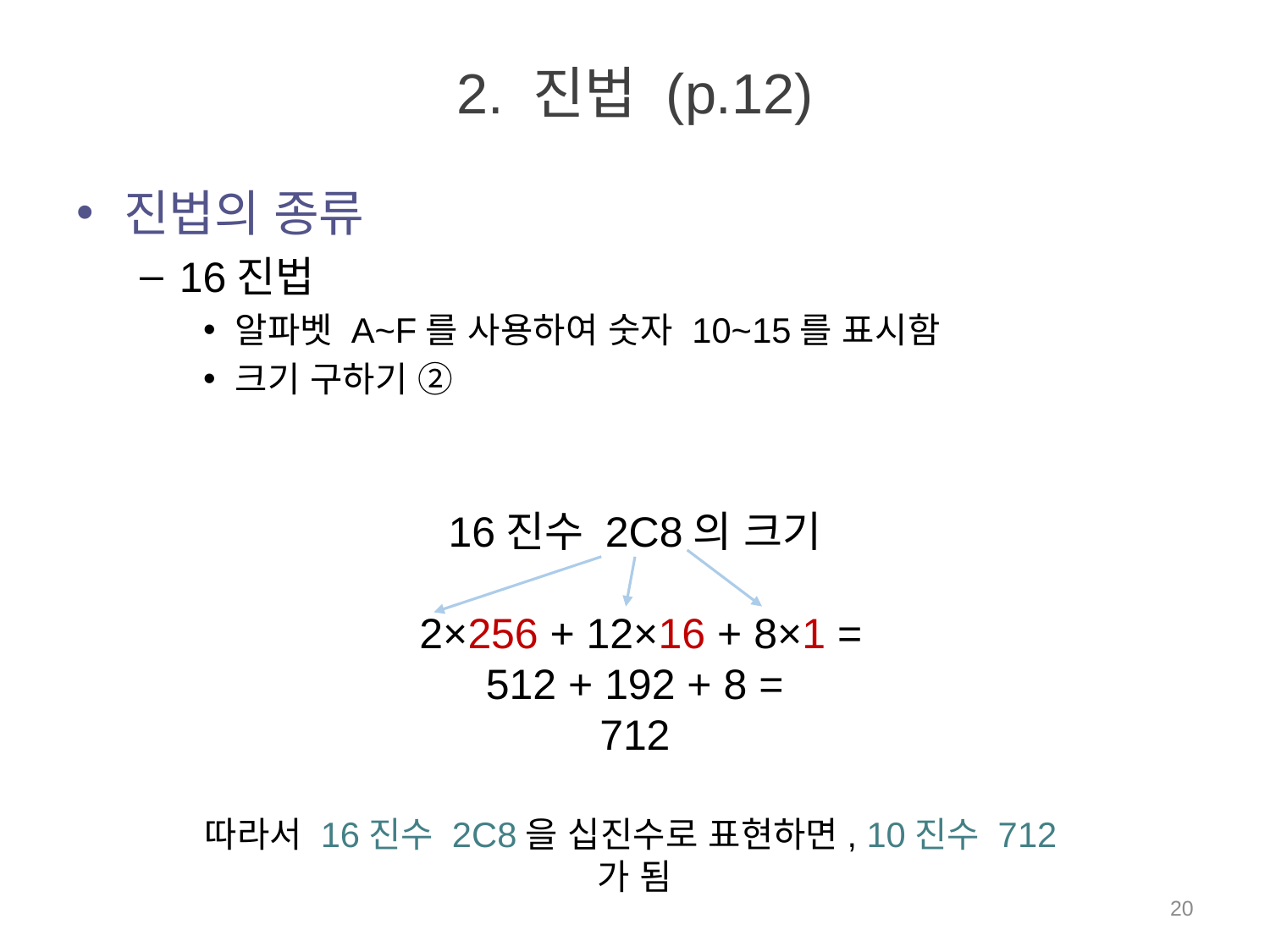

# 2. 진법 (p.12)
진법의 종류
16진법
알파벳 A~F를 사용하여 숫자 10~15를 표시함
크기 구하기 ②
16진수 2C8의 크기

 2×256 + 12×16 + 8×1 =
512 + 192 + 8 =
712
따라서 16진수 2C8을 십진수로 표현하면, 10진수 712가 됨
20